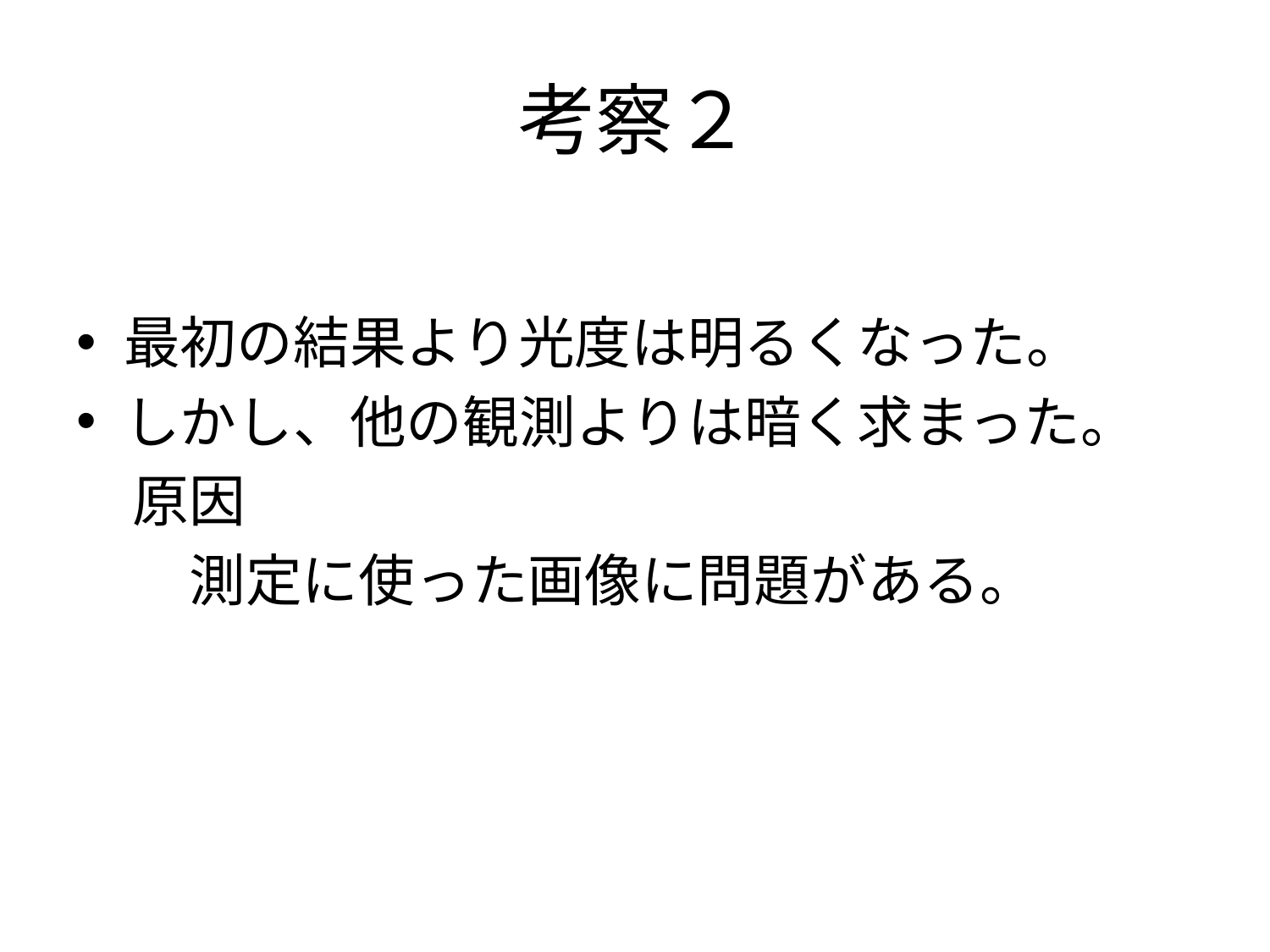

# 考察２

最初の結果より光度は明るくなった。
しかし、他の観測よりは暗く求まった。
　原因
　　測定に使った画像に問題がある。